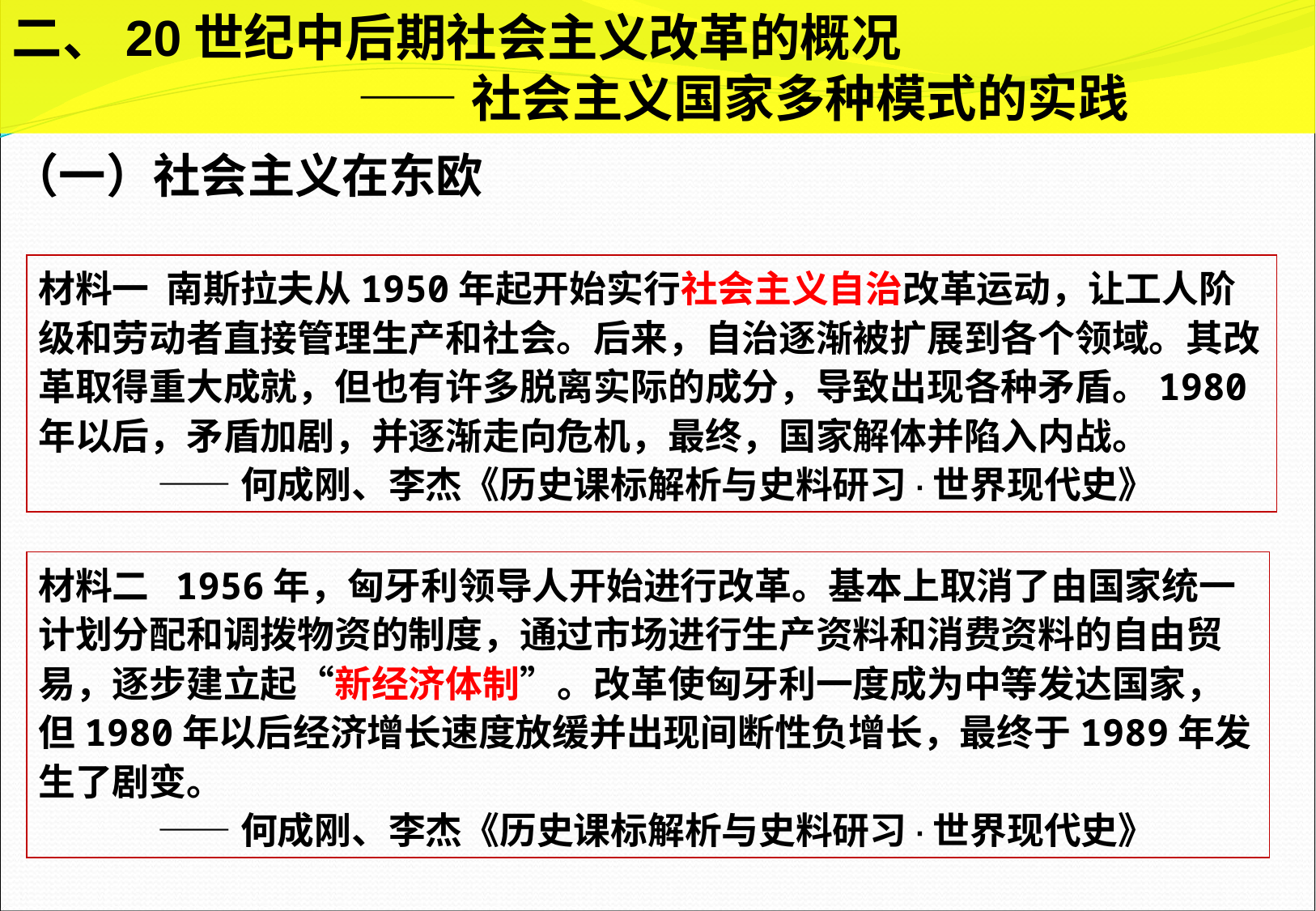

二、20世纪中后期社会主义改革的概况
                              ——社会主义国家多种模式的实践
（一）社会主义在东欧
材料一  南斯拉夫从1950年起开始实行社会主义自治改革运动，让工人阶级和劳动者直接管理生产和社会。后来，自治逐渐被扩展到各个领域。其改革取得重大成就，但也有许多脱离实际的成分，导致出现各种矛盾。1980年以后，矛盾加剧，并逐渐走向危机，最终，国家解体并陷入内战。
              ——何成刚、李杰《历史课标解析与史料研习·世界现代史》
材料二  1956年，匈牙利领导人开始进行改革。基本上取消了由国家统一计划分配和调拨物资的制度，通过市场进行生产资料和消费资料的自由贸易，逐步建立起“新经济体制”。改革使匈牙利一度成为中等发达国家，但1980年以后经济增长速度放缓并出现间断性负增长，最终于1989年发生了剧变。
              ——何成刚、李杰《历史课标解析与史料研习·世界现代史》